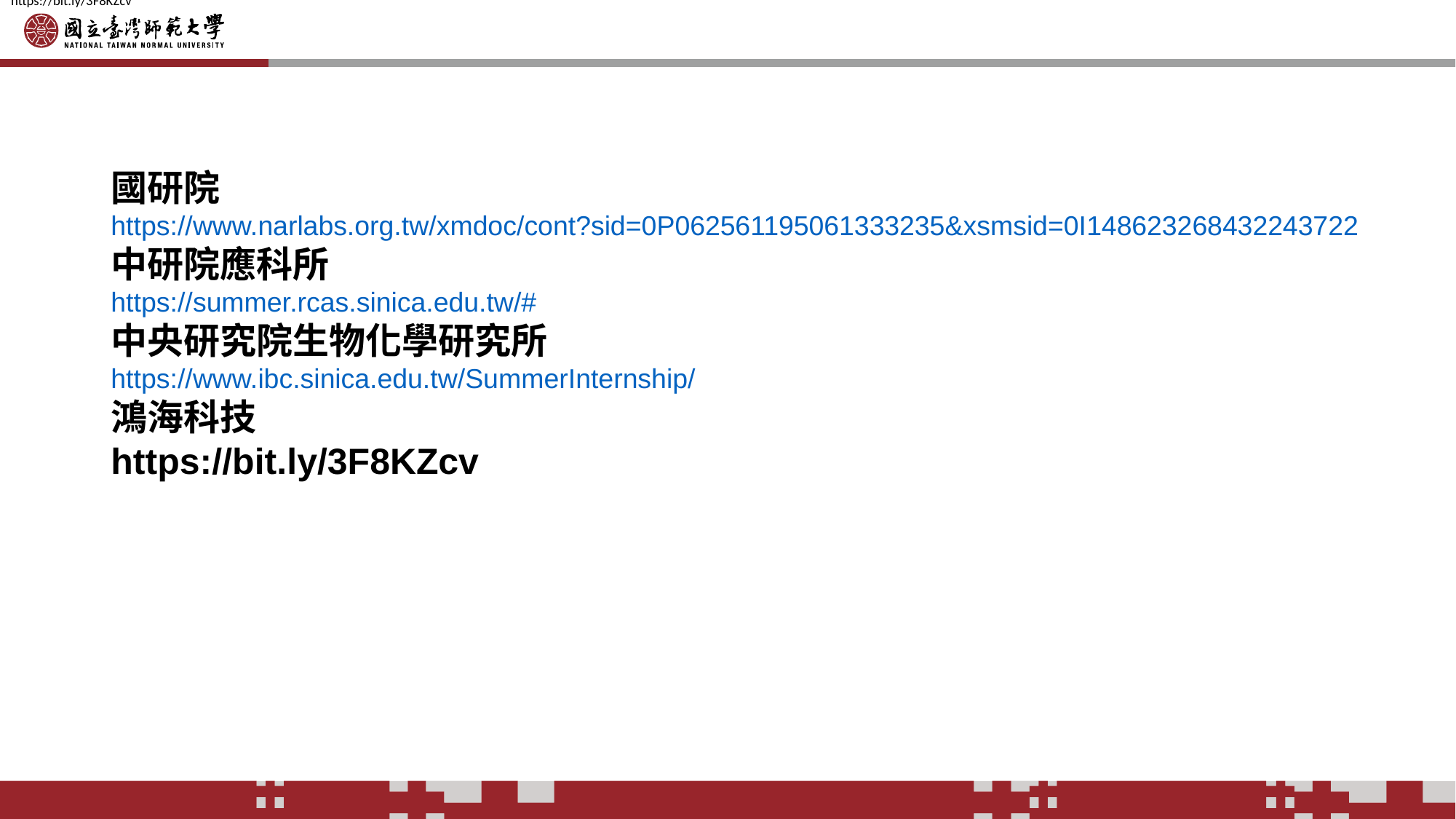

https://bit.ly/3F8KZcv
# 研究機構 (自行申請)
國研院
https://www.narlabs.org.tw/xmdoc/cont?sid=0P062561195061333235&xsmsid=0I148623268432243722
中研院應科所
https://summer.rcas.sinica.edu.tw/#
中央研究院生物化學研究所
https://www.ibc.sinica.edu.tw/SummerInternship/
鴻海科技
https://bit.ly/3F8KZcv